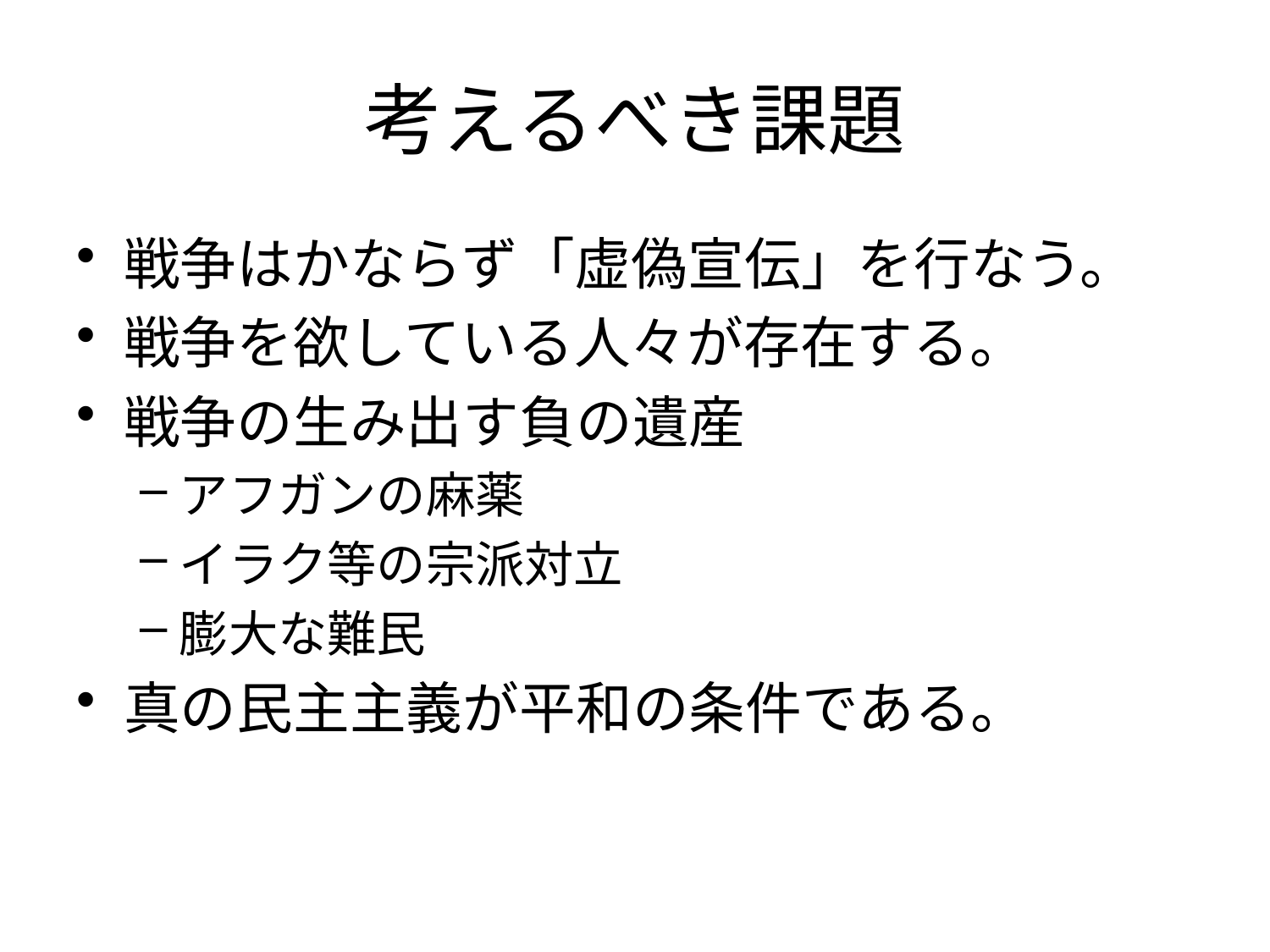

# 考えるべき課題
戦争はかならず「虚偽宣伝」を行なう。
戦争を欲している人々が存在する。
戦争の生み出す負の遺産
アフガンの麻薬
イラク等の宗派対立
膨大な難民
真の民主主義が平和の条件である。